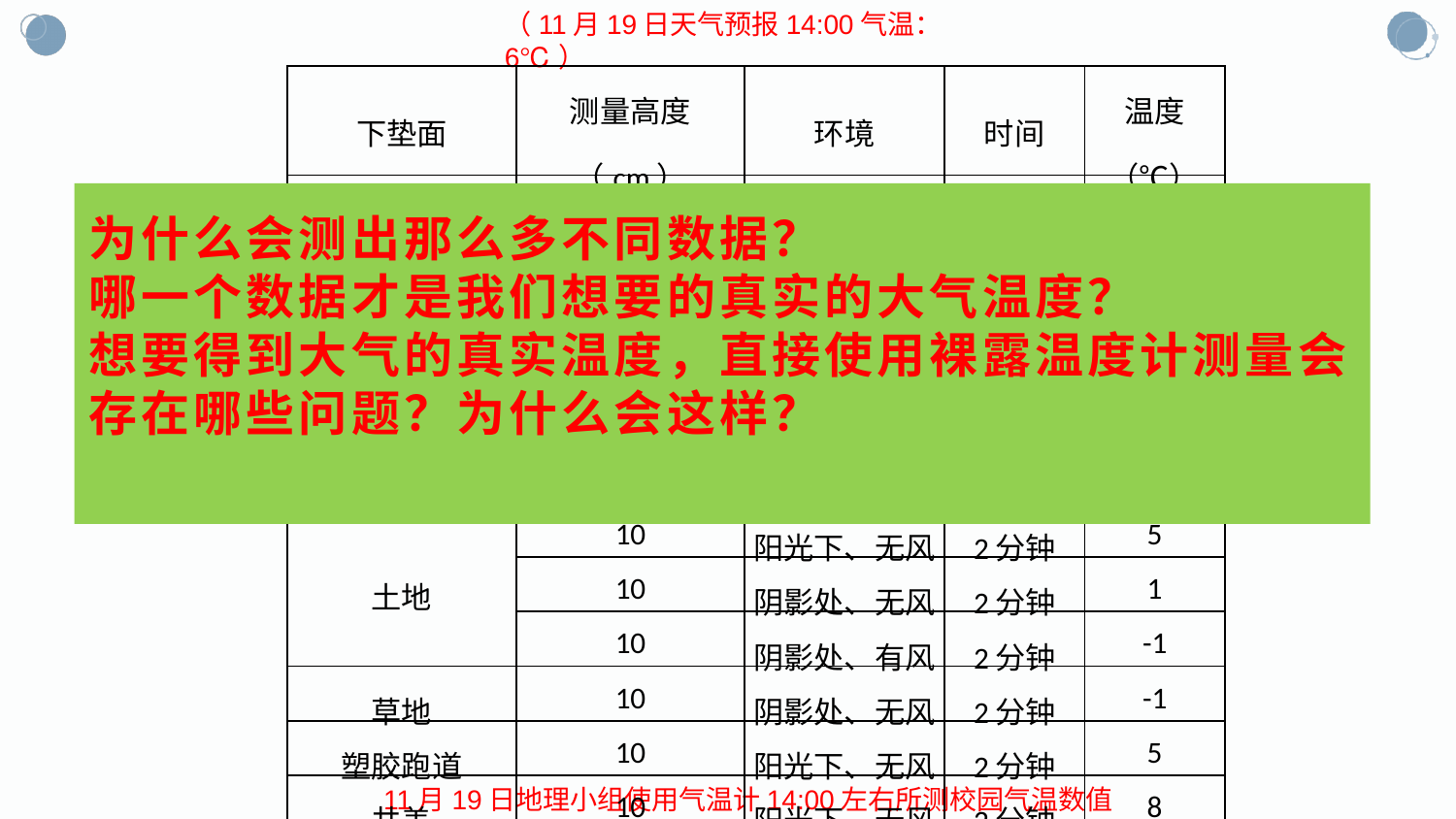

（11月19日天气预报14:00气温：6℃）
| 下垫面 | 测量高度（cm） | 环境 | 时间 | 温度（℃） |
| --- | --- | --- | --- | --- |
| 柏油路 | 100 | 阳光下、无风 | 2分钟 | 6 |
|  | 50 | 阳光下、无风 | 2分钟 | 7 |
|  | 50 | 阳光下、有风 | 2分钟 | 5 |
|  | 50 | 阴影处、无风 | 2分钟 | 3 |
|  | 10 | 阳光下、无风 | 2分钟 | 9 |
|  | 10 | 阴影处、无风 | 2分钟 | 6 |
| 土地 | 10 | 阳光下、无风 | 2分钟 | 5 |
|  | 10 | 阴影处、无风 | 2分钟 | 1 |
|  | 10 | 阴影处、有风 | 2分钟 | -1 |
| 草地 | 10 | 阴影处、无风 | 2分钟 | -1 |
| 塑胶跑道 | 10 | 阳光下、无风 | 2分钟 | 5 |
| 井盖 | 10 | 阳光下、无风 | 2分钟 | 8 |
# 为什么会测出那么多不同数据？ 哪一个数据才是我们想要的真实的大气温度？ 想要得到大气的真实温度，直接使用裸露温度计测量会存在哪些问题？为什么会这样？
11月19日地理小组使用气温计14:00左右所测校园气温数值表